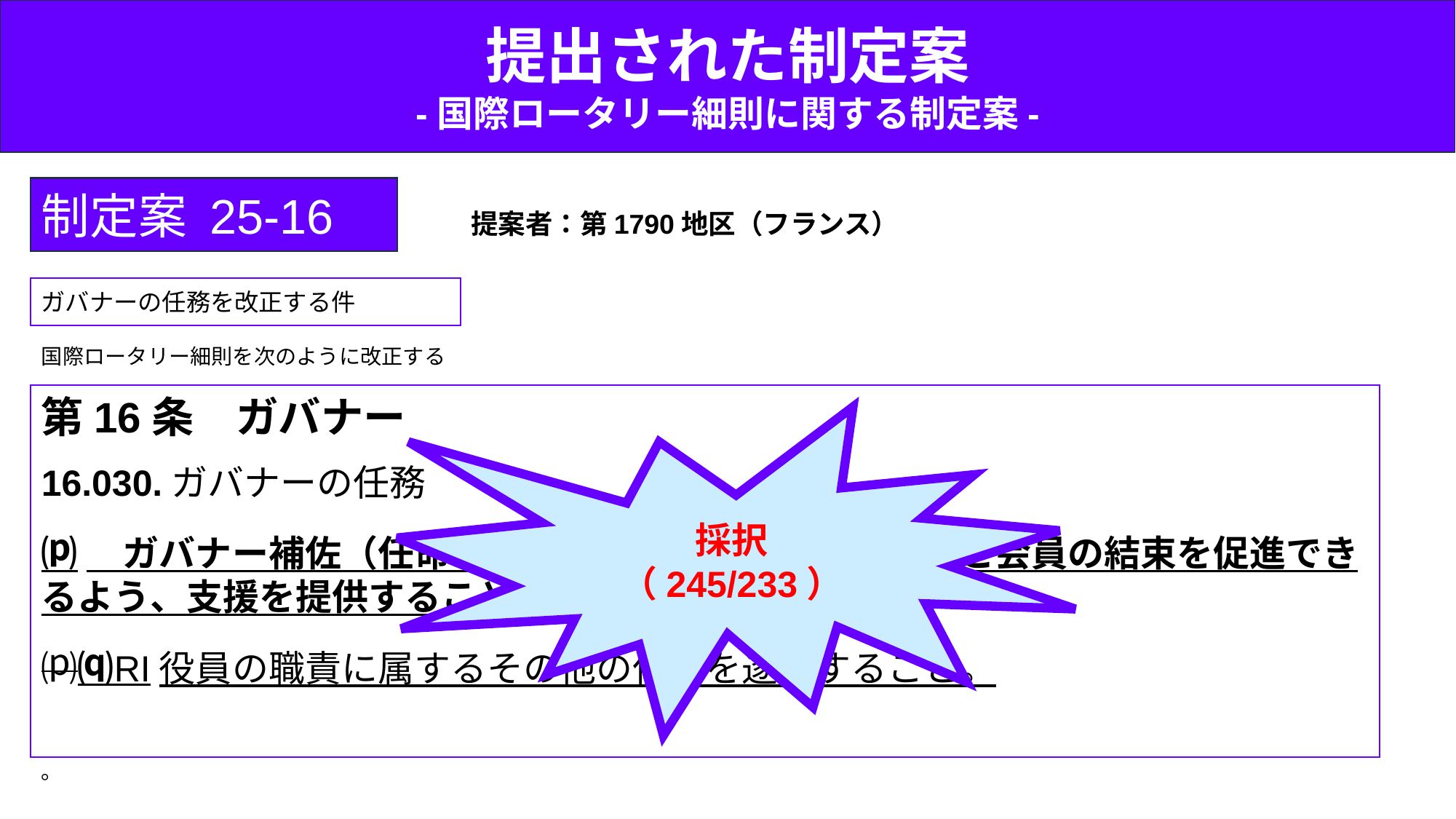

提出された制定案
-国際ロータリー細則に関する制定案-
制定案 25-16
提案者：第1790地区（フランス）
ガバナーの任務を改正する件
国際ロータリー細則を次のように改正する。
第16条　ガバナー
16.030.ガバナーの任務
⒫　ガバナー補佐（任命されている場合）が地区の発展と会員の結束を促進できるよう、支援を提供すること。
⒫⒬RI役員の職責に属するその他の任務を遂行すること。

。
採択
（245/233）